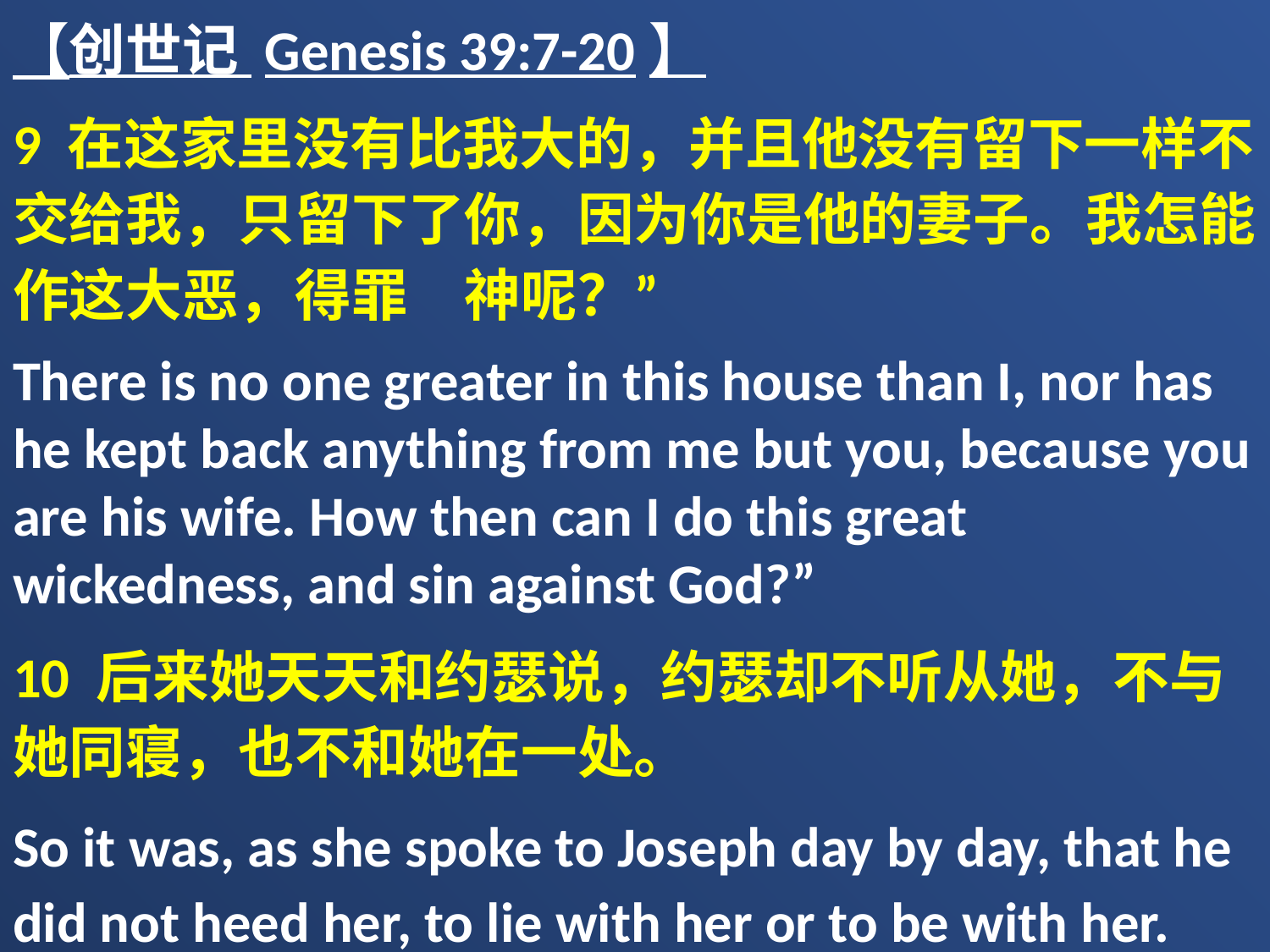

【创世记 Genesis 39:7-20】
9 在这家里没有比我大的，并且他没有留下一样不交给我，只留下了你，因为你是他的妻子。我怎能作这大恶，得罪　神呢？”
There is no one greater in this house than I, nor has he kept back anything from me but you, because you are his wife. How then can I do this great wickedness, and sin against God?”
10 后来她天天和约瑟说，约瑟却不听从她，不与她同寝，也不和她在一处。
So it was, as she spoke to Joseph day by day, that he did not heed her, to lie with her or to be with her.